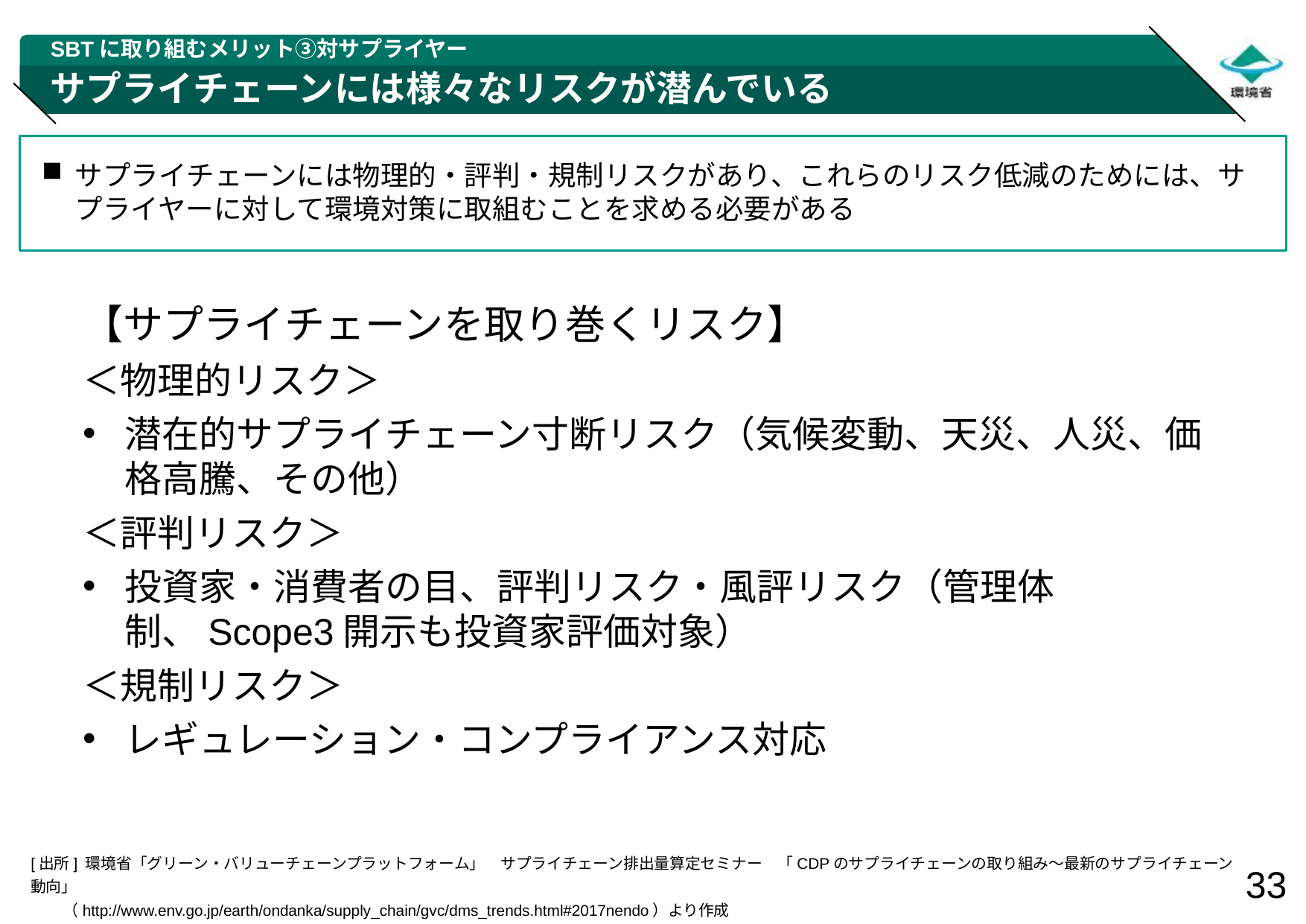

SBTに取り組むメリット③対サプライヤー
# サプライチェーンには様々なリスクが潜んでいる
サプライチェーンには物理的・評判・規制リスクがあり、これらのリスク低減のためには、サプライヤーに対して環境対策に取組むことを求める必要がある
【サプライチェーンを取り巻くリスク】
＜物理的リスク＞
潜在的サプライチェーン寸断リスク（気候変動、天災、人災、価格高騰、その他）
＜評判リスク＞
投資家・消費者の目、評判リスク・風評リスク（管理体制、Scope3開示も投資家評価対象）
＜規制リスク＞
レギュレーション・コンプライアンス対応
[出所] 環境省「グリーン・バリューチェーンプラットフォーム」　サプライチェーン排出量算定セミナー　「CDPのサプライチェーンの取り組み～最新のサプライチェーン動向」
（http://www.env.go.jp/earth/ondanka/supply_chain/gvc/dms_trends.html#2017nendo）より作成